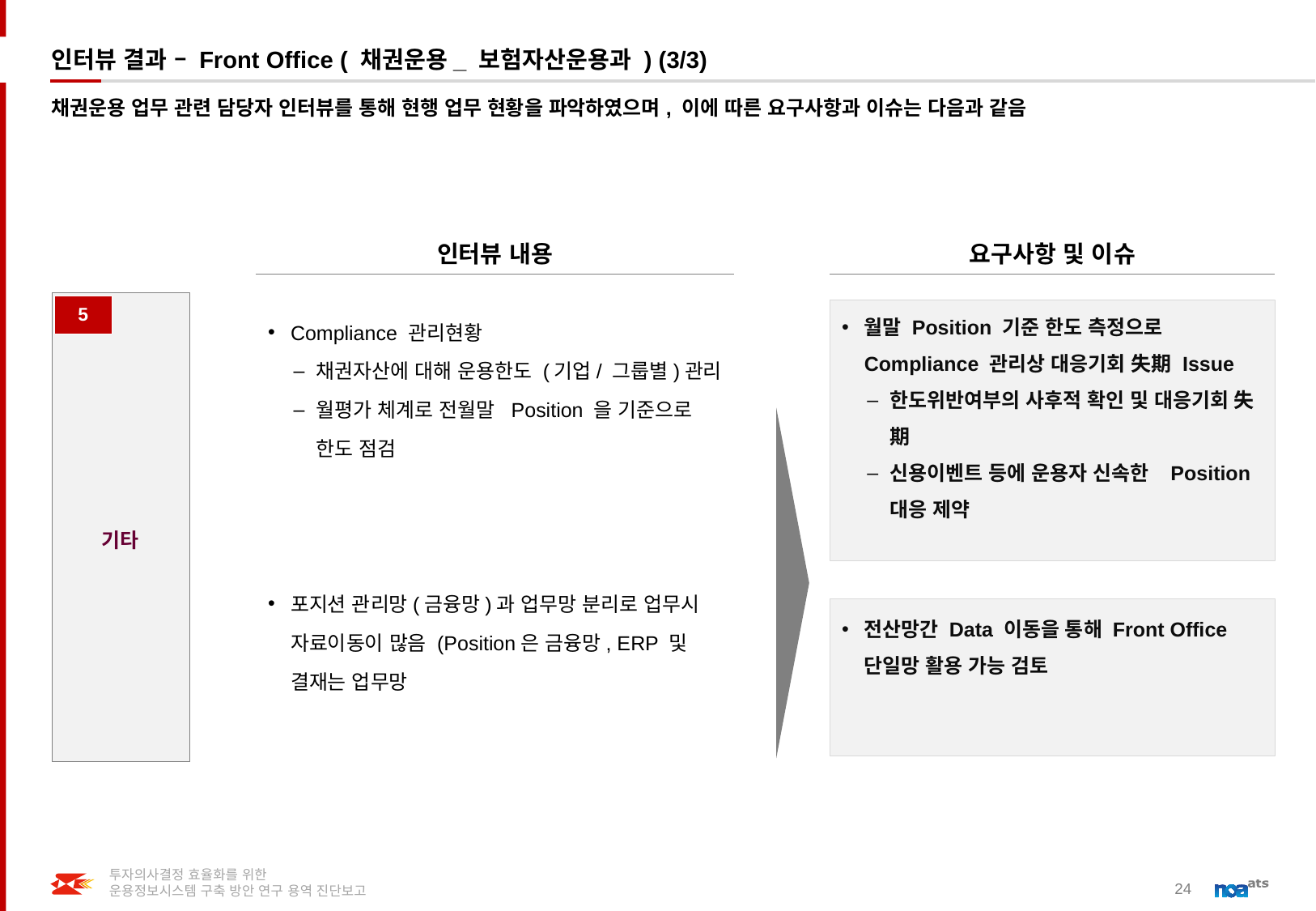

# 인터뷰 결과 – Front Office ( 채권운용_ 보험자산운용과 ) (3/3)
채권운용 업무 관련 담당자 인터뷰를 통해 현행 업무 현황을 파악하였으며, 이에 따른 요구사항과 이슈는 다음과 같음
인터뷰 내용
요구사항 및 이슈

기타
5
Compliance 관리현황
채권자산에 대해 운용한도 (기업/ 그룹별)관리
월평가 체계로 전월말  Position 을 기준으로 한도 점검

포지션 관리망(금융망)과 업무망 분리로 업무시 자료이동이 많음 (Position은 금융망, ERP 및 결재는 업무망
월말 Position 기준 한도 측정으로 Compliance 관리상 대응기회 失期 Issue
한도위반여부의 사후적 확인 및 대응기회 失期
신용이벤트 등에 운용자 신속한   Position 대응 제약

전산망간 Data 이동을 통해 Front Office 단일망 활용 가능 검토